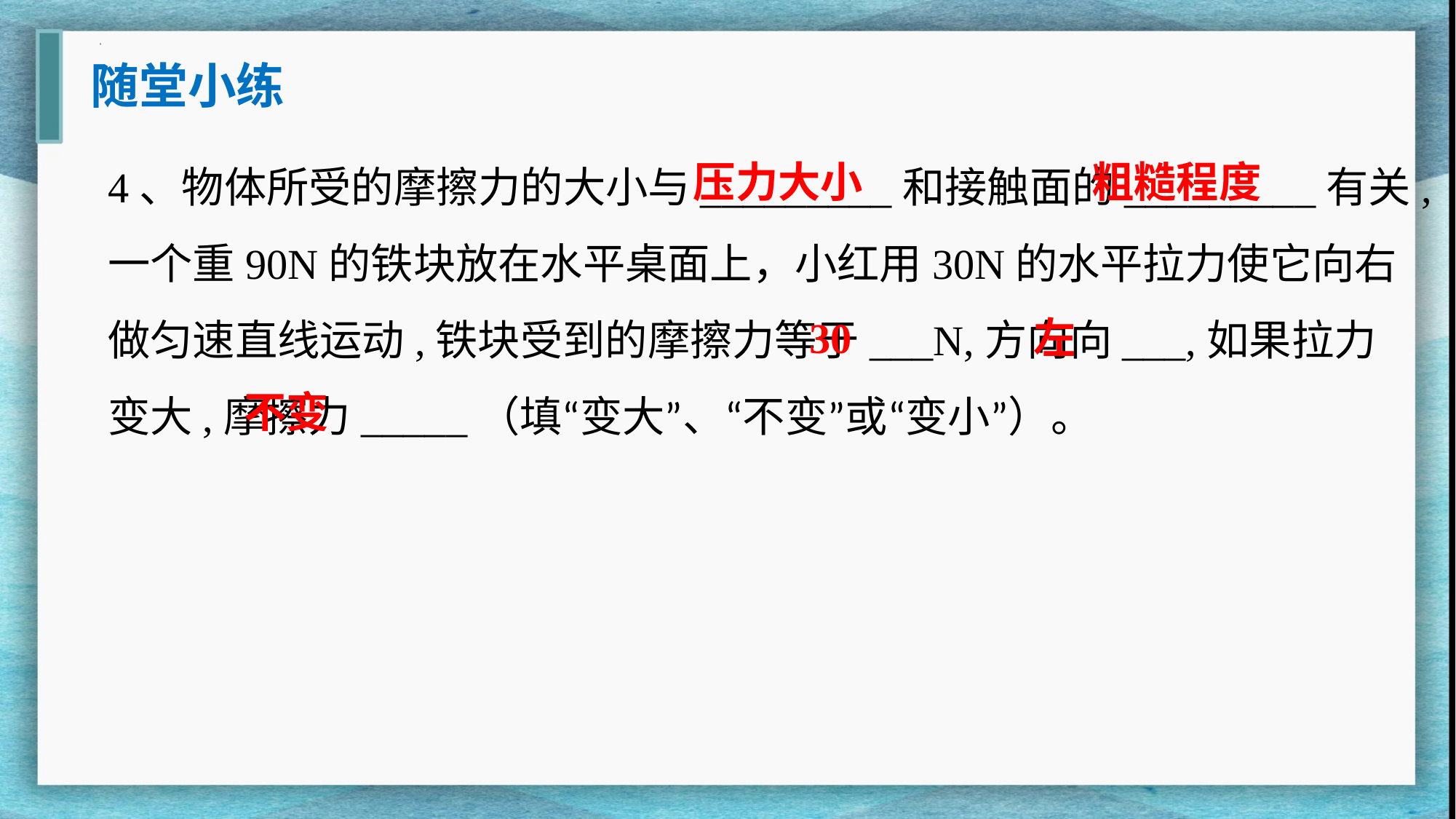

随堂小练
粗糙程度
压力大小
4、物体所受的摩擦力的大小与_________和接触面的_________有关,一个重90N的铁块放在水平桌面上，小红用30N的水平拉力使它向右做匀速直线运动,铁块受到的摩擦力等于___N,方向向___,如果拉力变大,摩擦力_____（填“变大”、“不变”或“变小”）。
左
30
不变